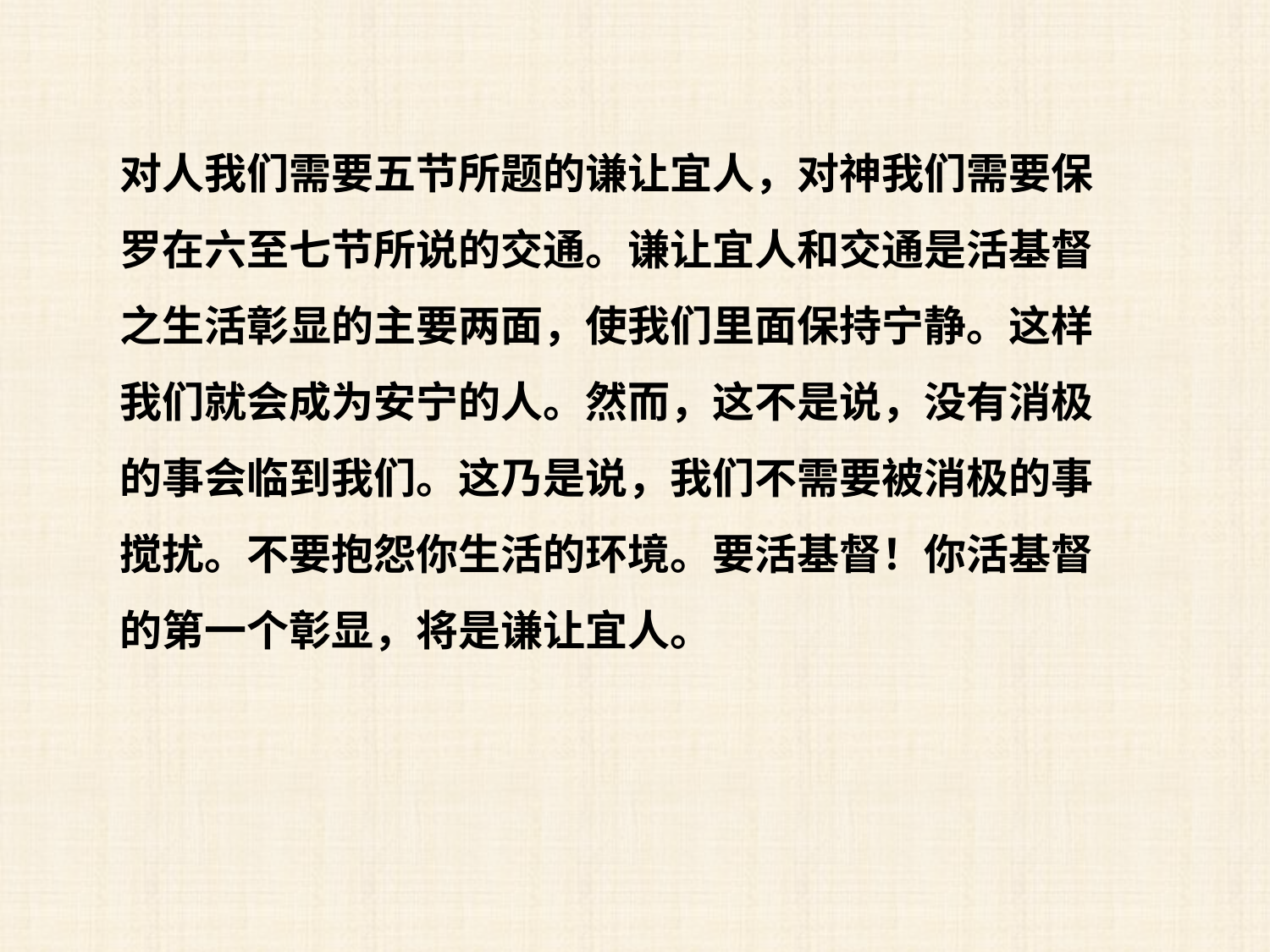

对人我们需要五节所题的谦让宜人，对神我们需要保罗在六至七节所说的交通。谦让宜人和交通是活基督之生活彰显的主要两面，使我们里面保持宁静。这样我们就会成为安宁的人。然而，这不是说，没有消极的事会临到我们。这乃是说，我们不需要被消极的事搅扰。不要抱怨你生活的环境。要活基督！你活基督的第一个彰显，将是谦让宜人。